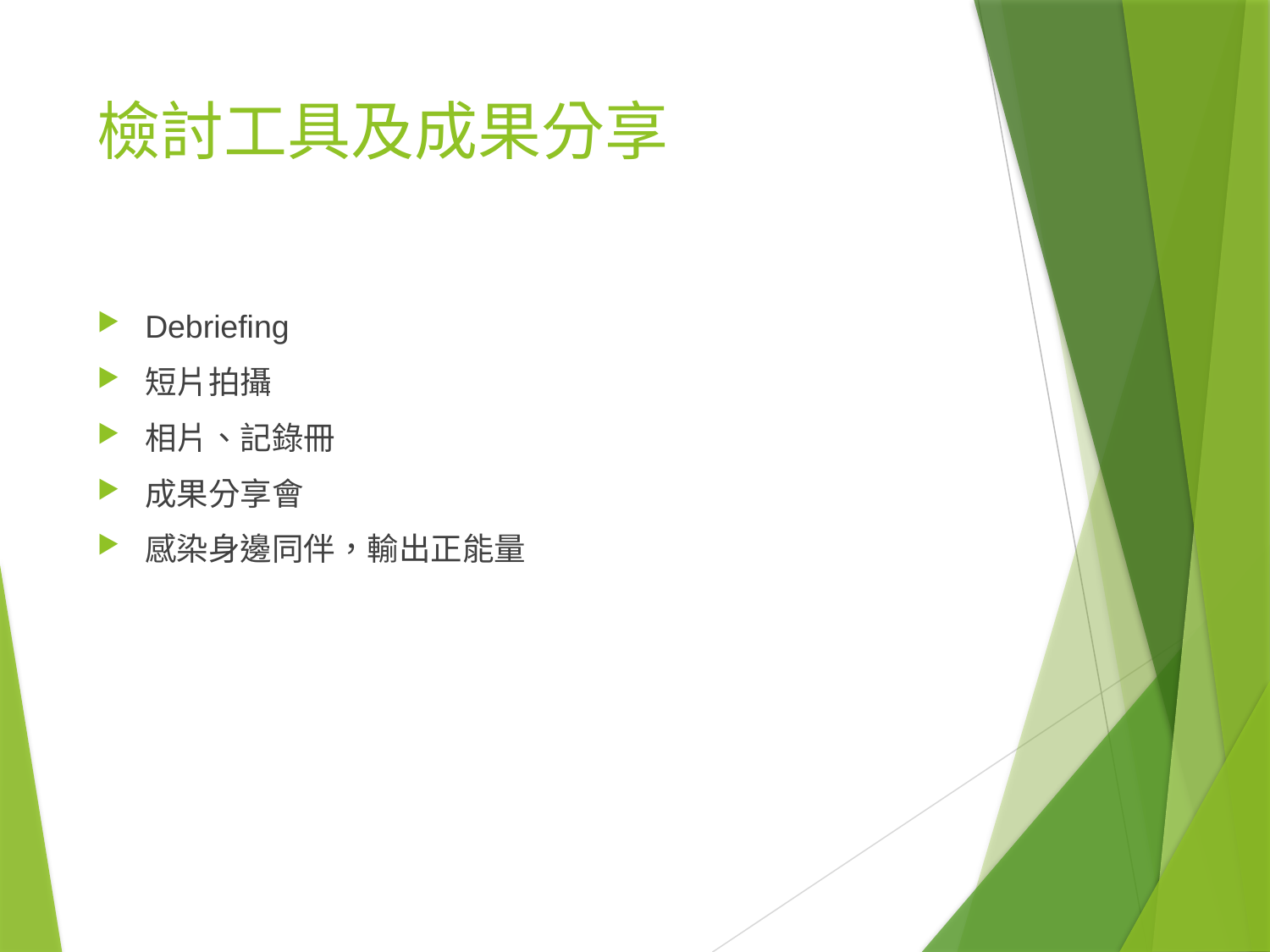

# 檢討工具及成果分享
Debriefing
短片拍攝
相片、記錄冊
成果分享會
感染身邊同伴，輸出正能量